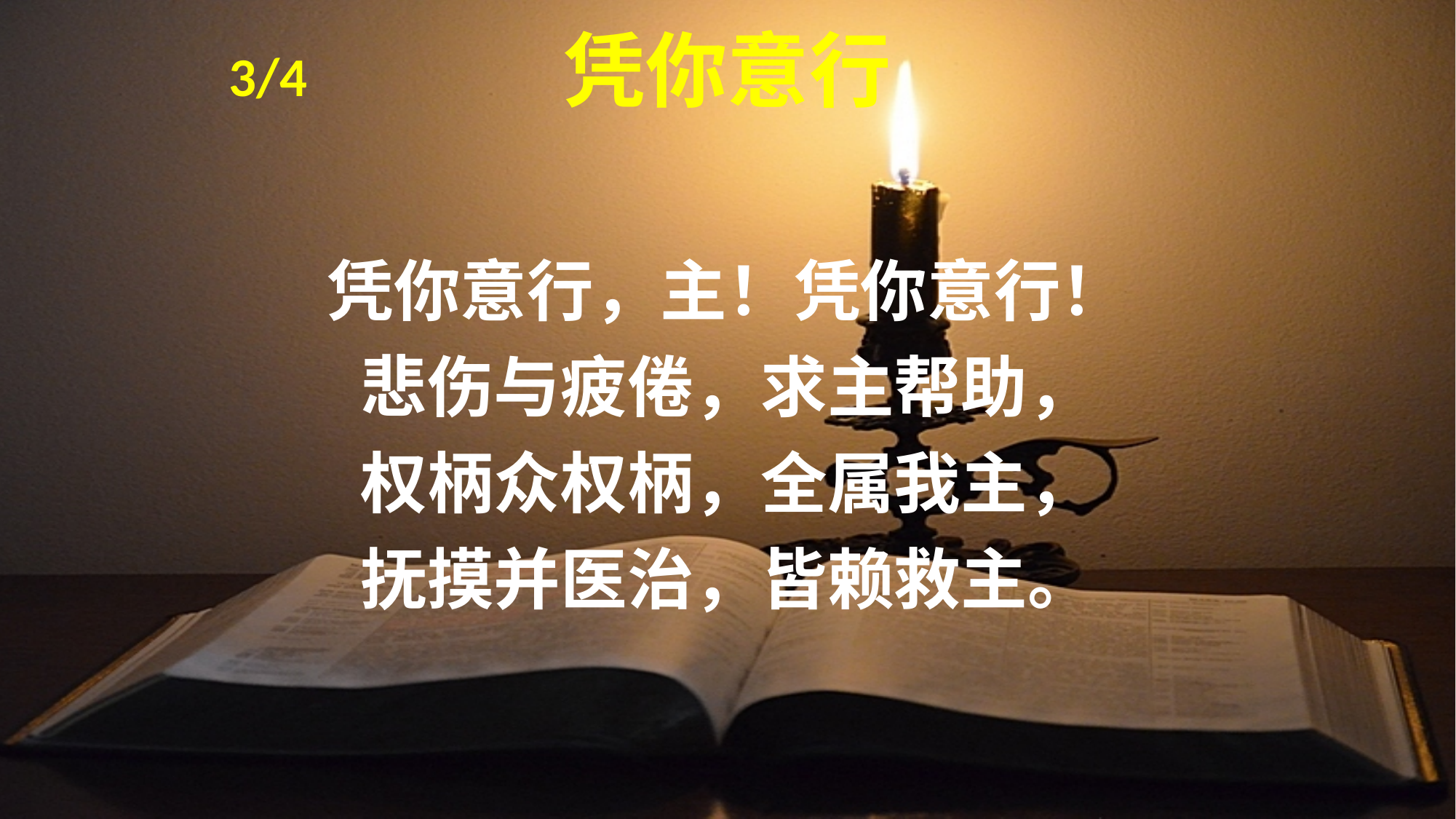

# 凭你意行
3/4
凭你意行，主！凭你意行！
悲伤与疲倦，求主帮助，
权柄众权柄，全属我主，
抚摸并医治，皆赖救主。